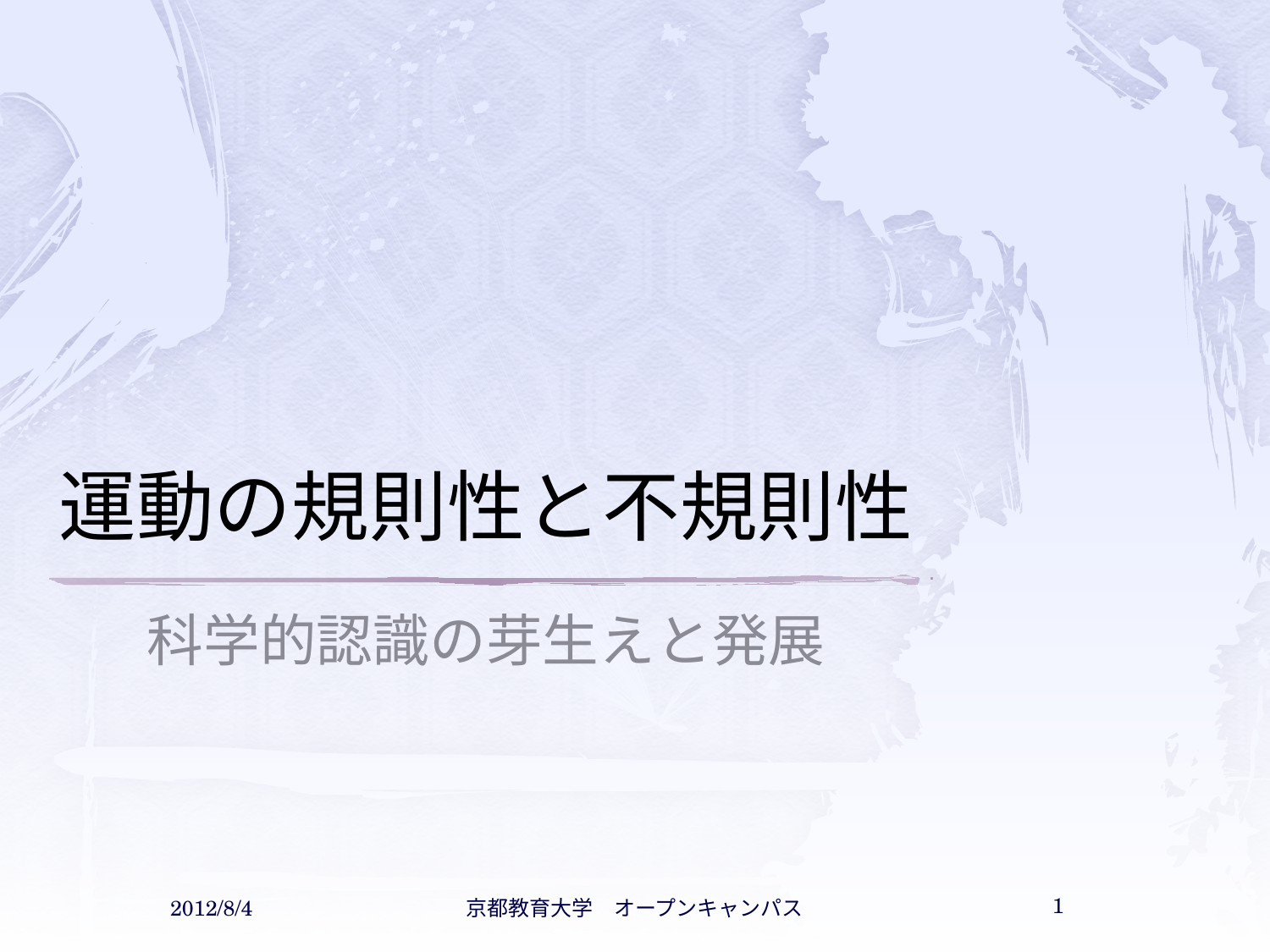

# 運動の規則性と不規則性
科学的認識の芽生えと発展
2012/8/4
京都教育大学　オープンキャンパス
1